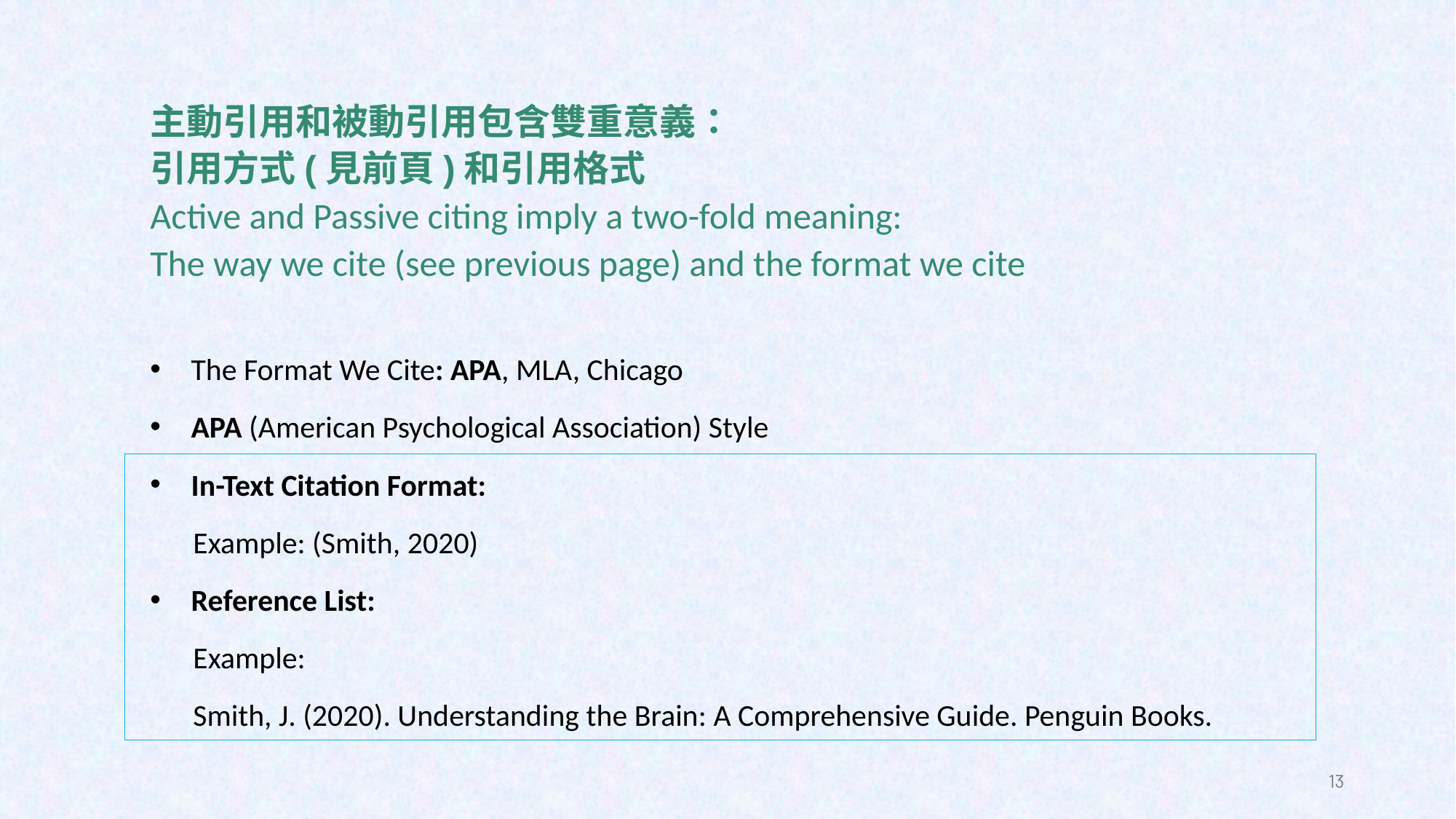

主動引用和被動引用包含雙重意義：
引用方式(見前頁)和引用格式
Active and Passive citing imply a two-fold meaning:
The way we cite (see previous page) and the format we cite
The Format We Cite: APA, MLA, Chicago
APA (American Psychological Association) Style
In-Text Citation Format:
Example: (Smith, 2020)
Reference List:
Example:
Smith, J. (2020). Understanding the Brain: A Comprehensive Guide. Penguin Books.

13